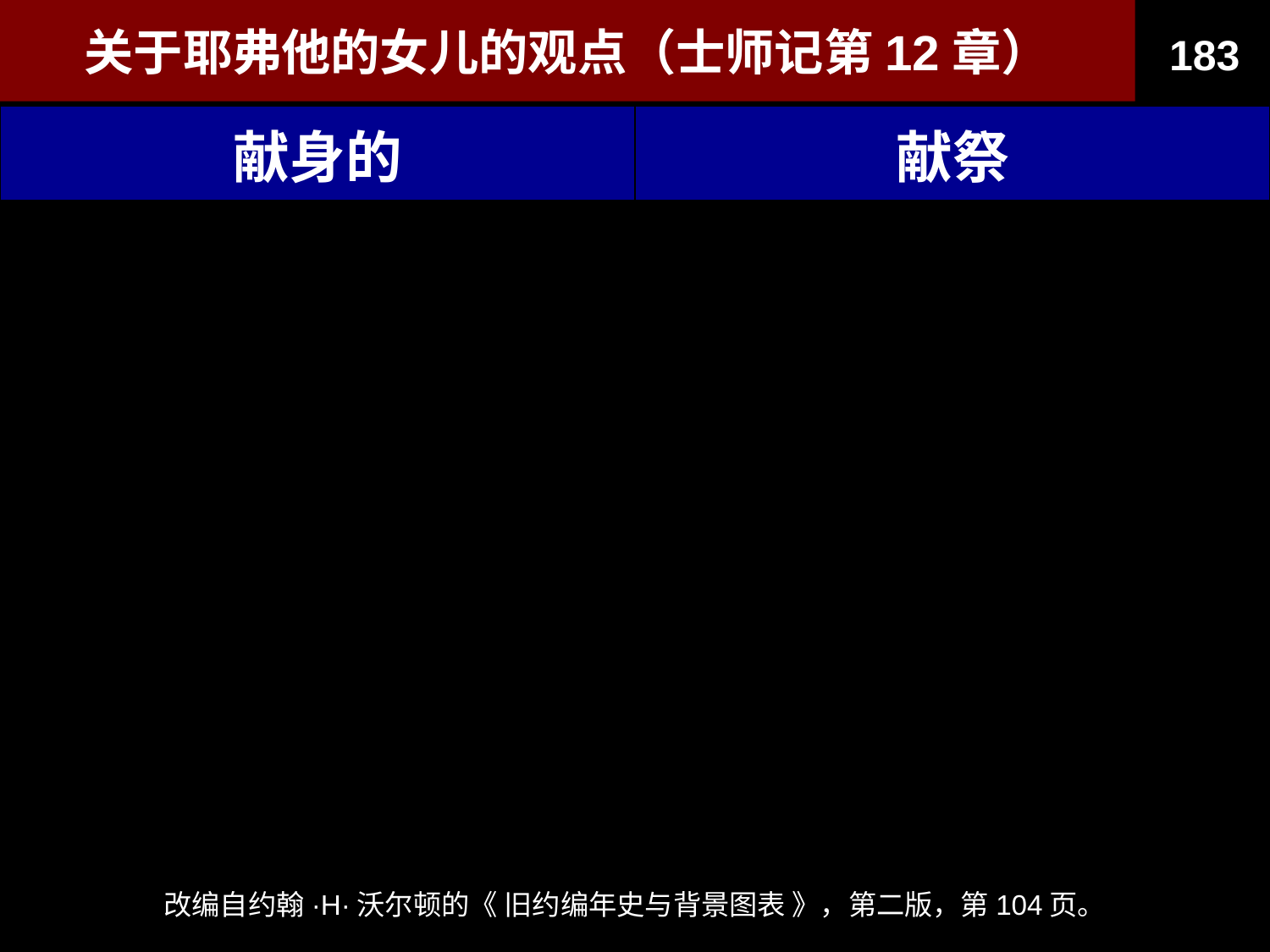

关于耶弗他的女儿的观点（士师记第12章）
183
| 献身的 | 献祭 |
| --- | --- |
| 6. 利未记 27:1-8 允许对许愿献祭的人进行赎回。 | 6. 11:31 中的连词是同位语：“必归耶和华，就是我要把它作为燔祭献上” |
| 7. 士师记 11:31 中的连词应翻译为“或者”，这表明耶弗他考虑了各种情况。 | 7. 几乎没有证据表明耶弗他的属灵状况或对律法的了解。 |
改编自约翰·H·沃尔顿的《 旧约编年史与背景图表 》，第二版，第104页。